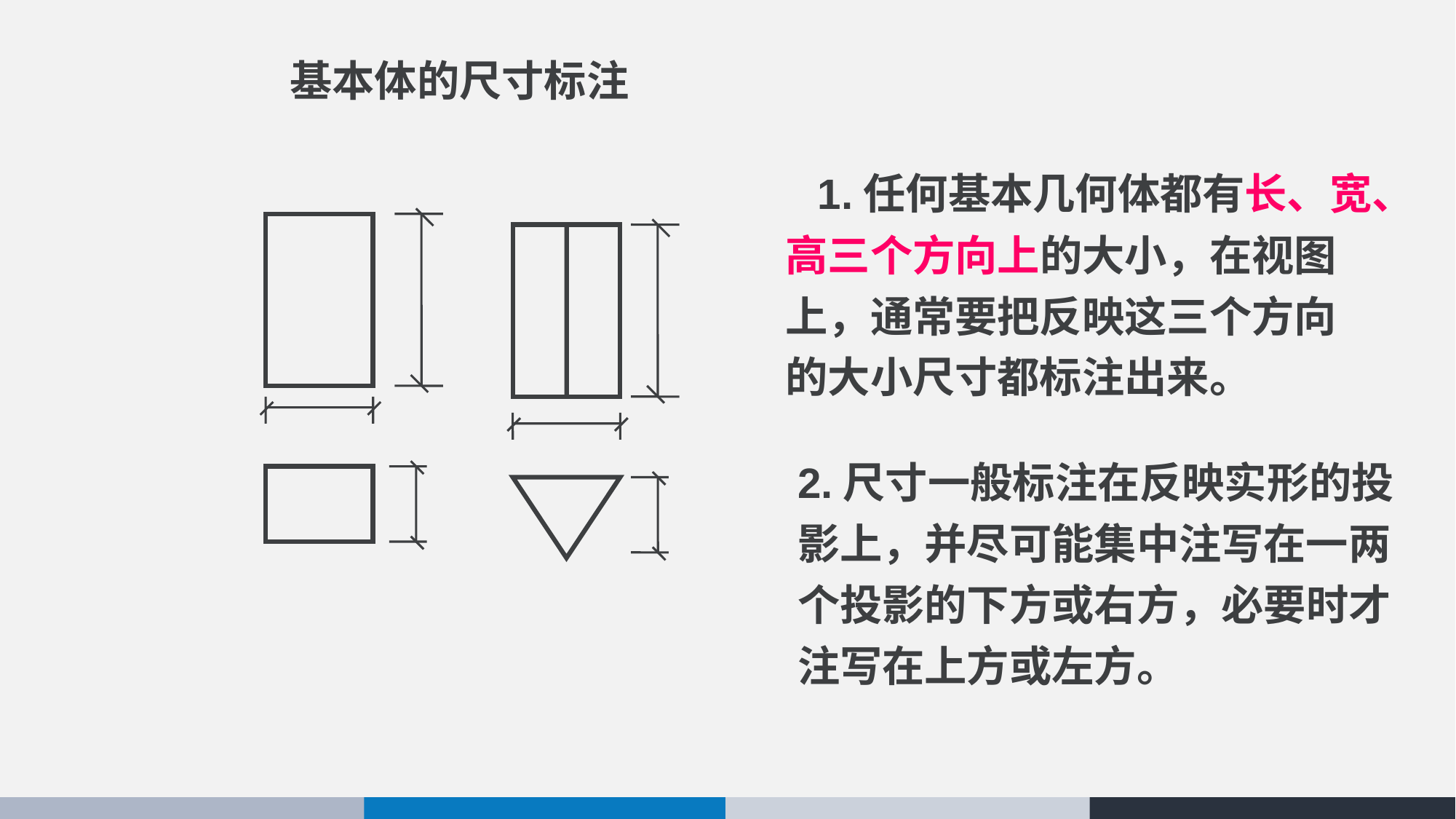

基本体的尺寸标注
   1.任何基本几何体都有长、宽、高三个方向上的大小，在视图上，通常要把反映这三个方向的大小尺寸都标注出来。

2.尺寸一般标注在反映实形的投影上，并尽可能集中注写在一两个投影的下方或右方，必要时才注写在上方或左方。